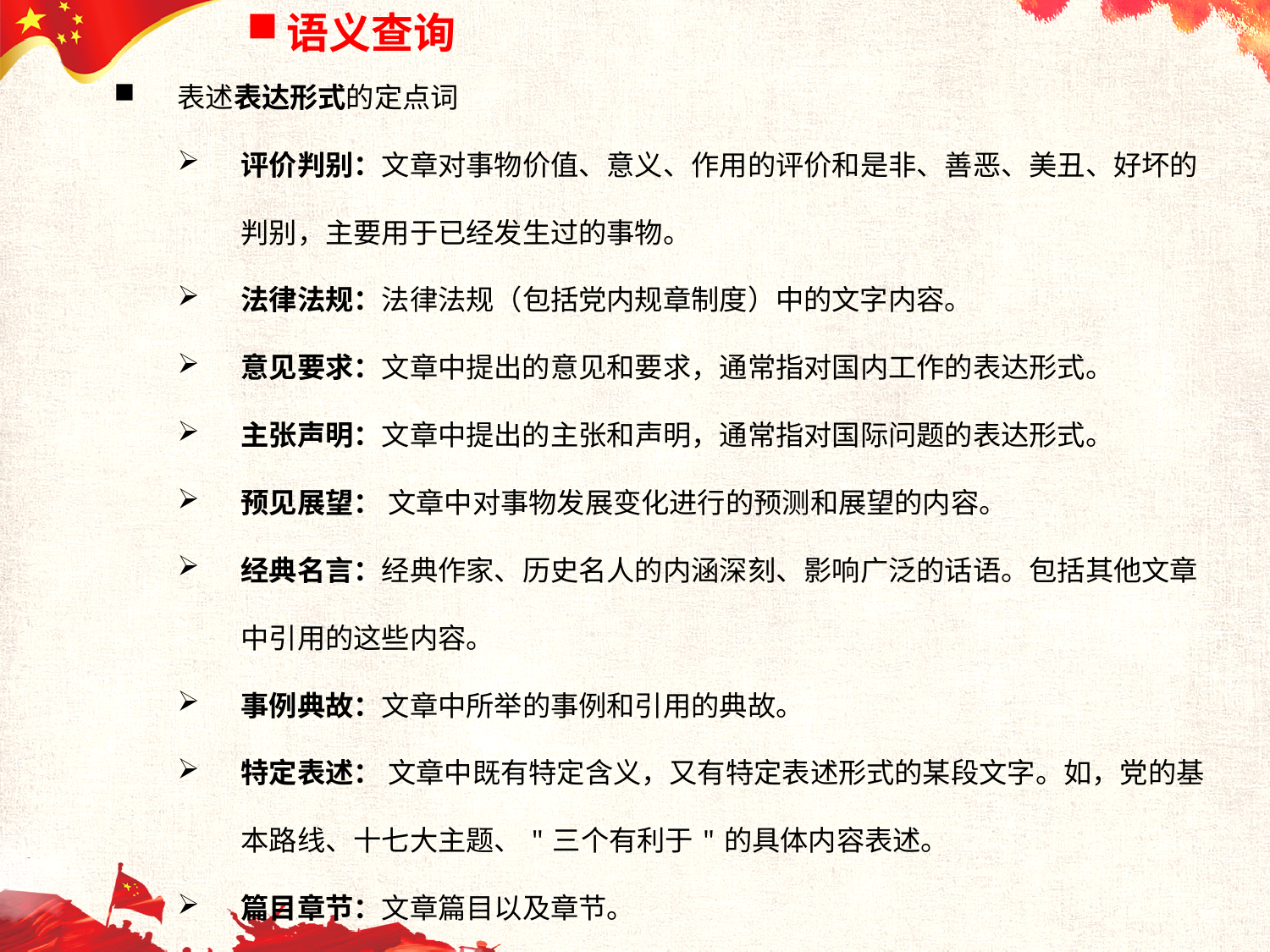

语义查询

表述表达形式的定点词
评价判别：文章对事物价值、意义、作用的评价和是非、善恶、美丑、好坏的判别，主要用于已经发生过的事物。
法律法规：法律法规（包括党内规章制度）中的文字内容。
意见要求：文章中提出的意见和要求，通常指对国内工作的表达形式。
主张声明：文章中提出的主张和声明，通常指对国际问题的表达形式。
预见展望： 文章中对事物发展变化进行的预测和展望的内容。
经典名言：经典作家、历史名人的内涵深刻、影响广泛的话语。包括其他文章中引用的这些内容。
事例典故：文章中所举的事例和引用的典故。
特定表述： 文章中既有特定含义，又有特定表述形式的某段文字。如，党的基本路线、十七大主题、"三个有利于"的具体内容表述。
篇目章节：文章篇目以及章节。